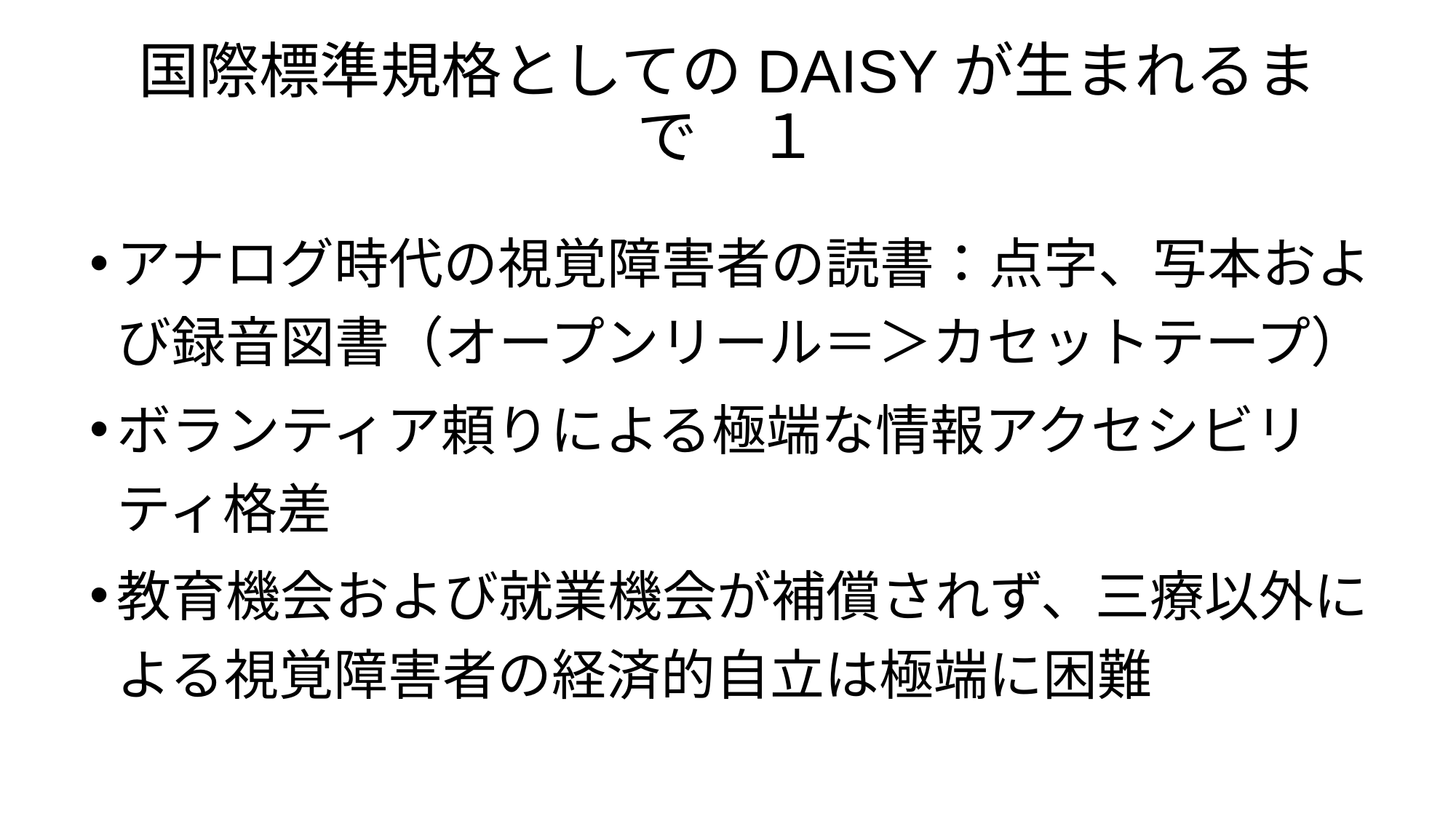

# 国際標準規格としてのDAISYが生まれるまで　１
アナログ時代の視覚障害者の読書：点字、写本および録音図書（オープンリール＝＞カセットテープ）
ボランティア頼りによる極端な情報アクセシビリティ格差
教育機会および就業機会が補償されず、三療以外による視覚障害者の経済的自立は極端に困難